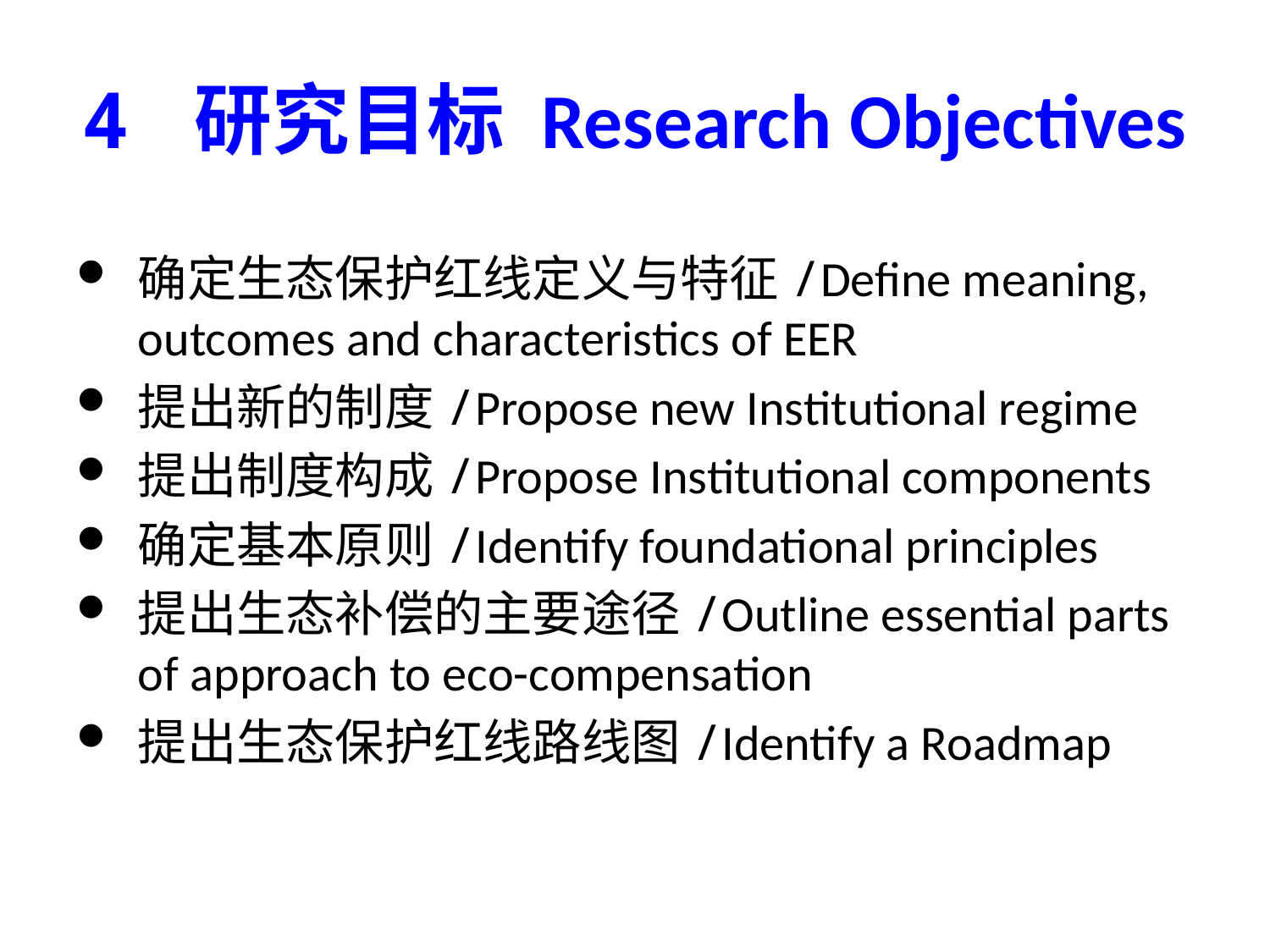

# 4 研究目标 Research Objectives
确定生态保护红线定义与特征/Define meaning, outcomes and characteristics of EER
提出新的制度/Propose new Institutional regime
提出制度构成/Propose Institutional components
确定基本原则/Identify foundational principles
提出生态补偿的主要途径/Outline essential parts of approach to eco-compensation
提出生态保护红线路线图/Identify a Roadmap